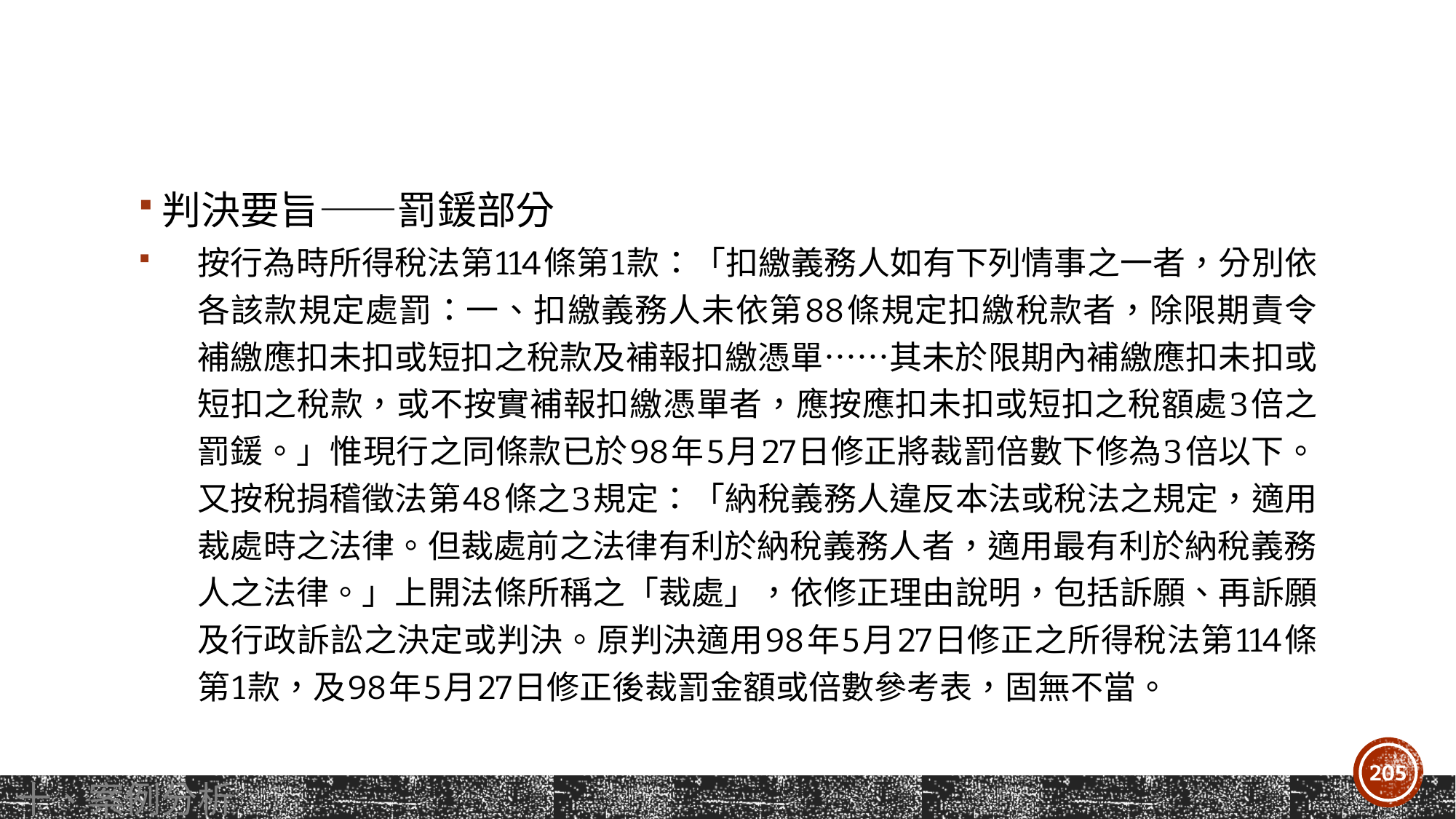

#
判決要旨——罰鍰部分
按行為時所得稅法第114條第1款：「扣繳義務人如有下列情事之一者，分別依各該款規定處罰：一、扣繳義務人未依第88條規定扣繳稅款者，除限期責令補繳應扣未扣或短扣之稅款及補報扣繳憑單……其未於限期內補繳應扣未扣或短扣之稅款，或不按實補報扣繳憑單者，應按應扣未扣或短扣之稅額處3倍之罰鍰。」惟現行之同條款已於98年5月27日修正將裁罰倍數下修為3倍以下。又按稅捐稽徵法第48條之3規定：「納稅義務人違反本法或稅法之規定，適用裁處時之法律。但裁處前之法律有利於納稅義務人者，適用最有利於納稅義務人之法律。」上開法條所稱之「裁處」，依修正理由說明，包括訴願、再訴願及行政訴訟之決定或判決。原判決適用98年5月27日修正之所得稅法第114條第1款，及98年5月27日修正後裁罰金額或倍數參考表，固無不當。

205